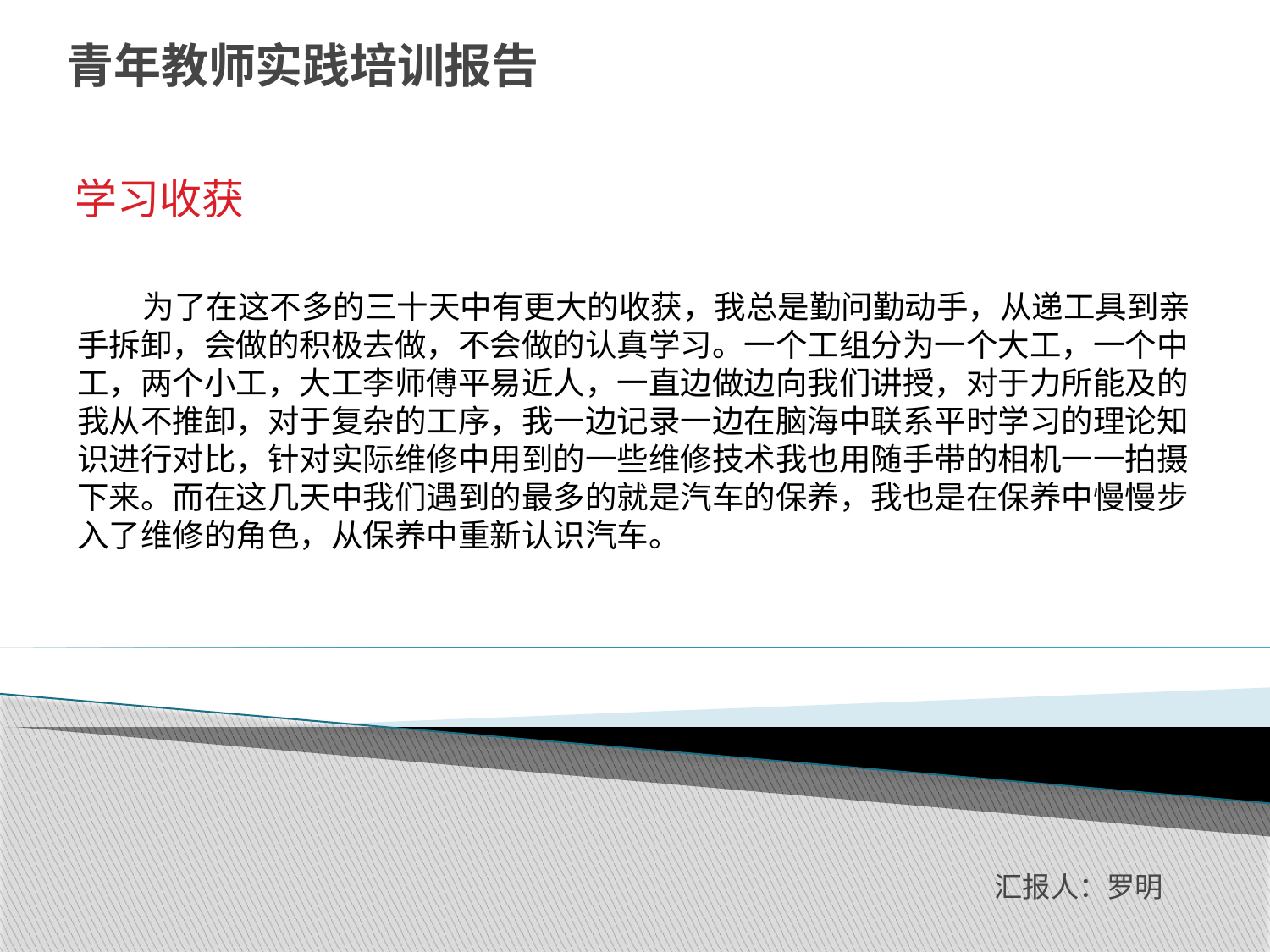

青年教师实践培训报告
学习收获
        为了在这不多的三十天中有更大的收获，我总是勤问勤动手，从递工具到亲手拆卸，会做的积极去做，不会做的认真学习。一个工组分为一个大工，一个中工，两个小工，大工李师傅平易近人，一直边做边向我们讲授，对于力所能及的我从不推卸，对于复杂的工序，我一边记录一边在脑海中联系平时学习的理论知识进行对比，针对实际维修中用到的一些维修技术我也用随手带的相机一一拍摄下来。而在这几天中我们遇到的最多的就是汽车的保养，我也是在保养中慢慢步入了维修的角色，从保养中重新认识汽车。

汇报人：罗明